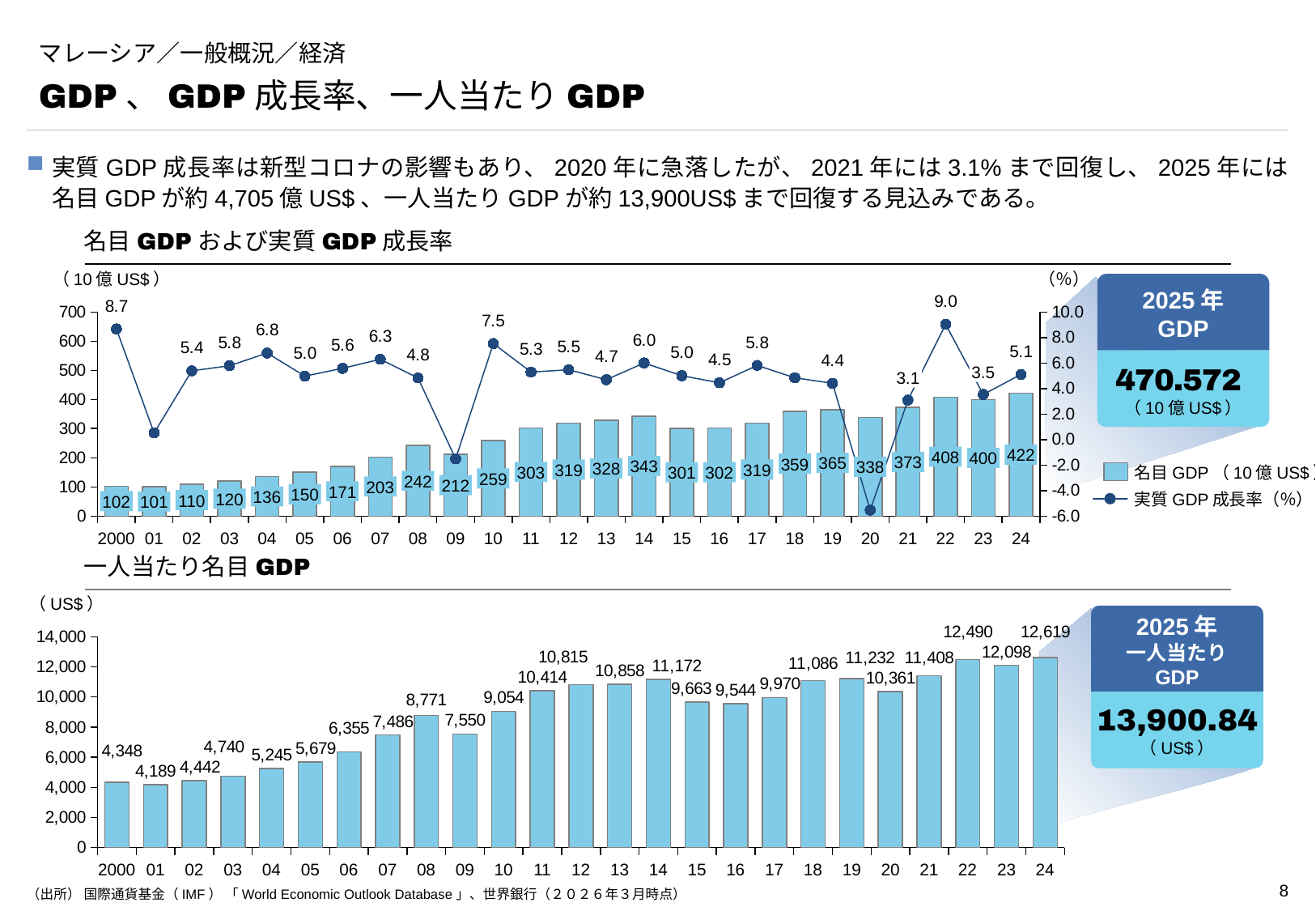

# マレーシア／一般概況／経済
GDP、GDP成長率、一人当たりGDP
実質GDP成長率は新型コロナの影響もあり、2020年に急落したが、2021年には3.1%まで回復し、2025年には名目GDPが約4,705億US$、一人当たりGDPが約13,900US$まで回復する見込みである。
名目GDPおよび実質GDP成長率
（10億US$）
（％）

### Chart

| Category |  |  |
|---|---|---|
2025年
GDP

470.572
（10億US$）
3.5
3.1
422
408
400
373
365
359
343
338
328
319
319
303
301
302
名目GDP（10億US$）

259
242
212
203
171
150
136
120
実質GDP成長率（％）
110
102
101

2000
01
02
03
04
05
06
07
08
09
10
11
12
13
14
15
16
17
18
19
20
21
22
23
24
一人当たり名目GDP
（US$）

### Chart

| Category |  |
|---|---|
2025年
一人当たり
GDP

13,900.84
（US$）
2000
01
02
03
04
05
06
07
08
09
10
11
12
13
14
15
16
17
18
19
20
21
22
23
24
（出所） 国際通貨基金（IMF） 「World Economic Outlook Database」、世界銀行（２０２６年３月時点）